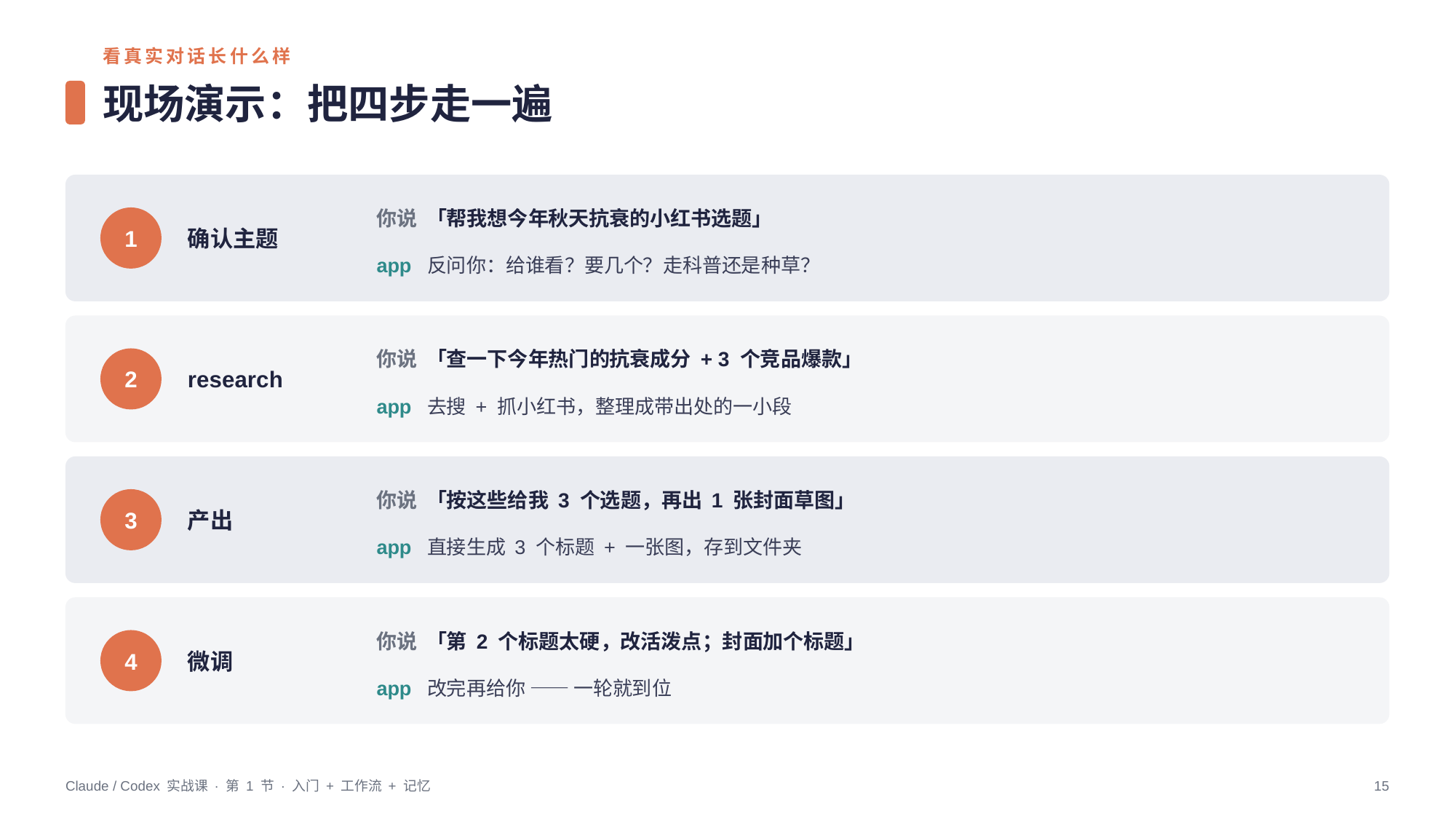

看真实对话长什么样
现场演示：把四步走一遍

确认主题
你说  「帮我想今年秋天抗衰的小红书选题」

1
app  反问你：给谁看？要几个？走科普还是种草？

research
你说  「查一下今年热门的抗衰成分 + 3 个竞品爆款」

2
app  去搜 + 抓小红书，整理成带出处的一小段

产出
你说  「按这些给我 3 个选题，再出 1 张封面草图」

3
app  直接生成 3 个标题 + 一张图，存到文件夹

微调
你说  「第 2 个标题太硬，改活泼点；封面加个标题」

4
app  改完再给你 —— 一轮就到位
Claude / Codex 实战课 · 第 1 节 · 入门 + 工作流 + 记忆
15